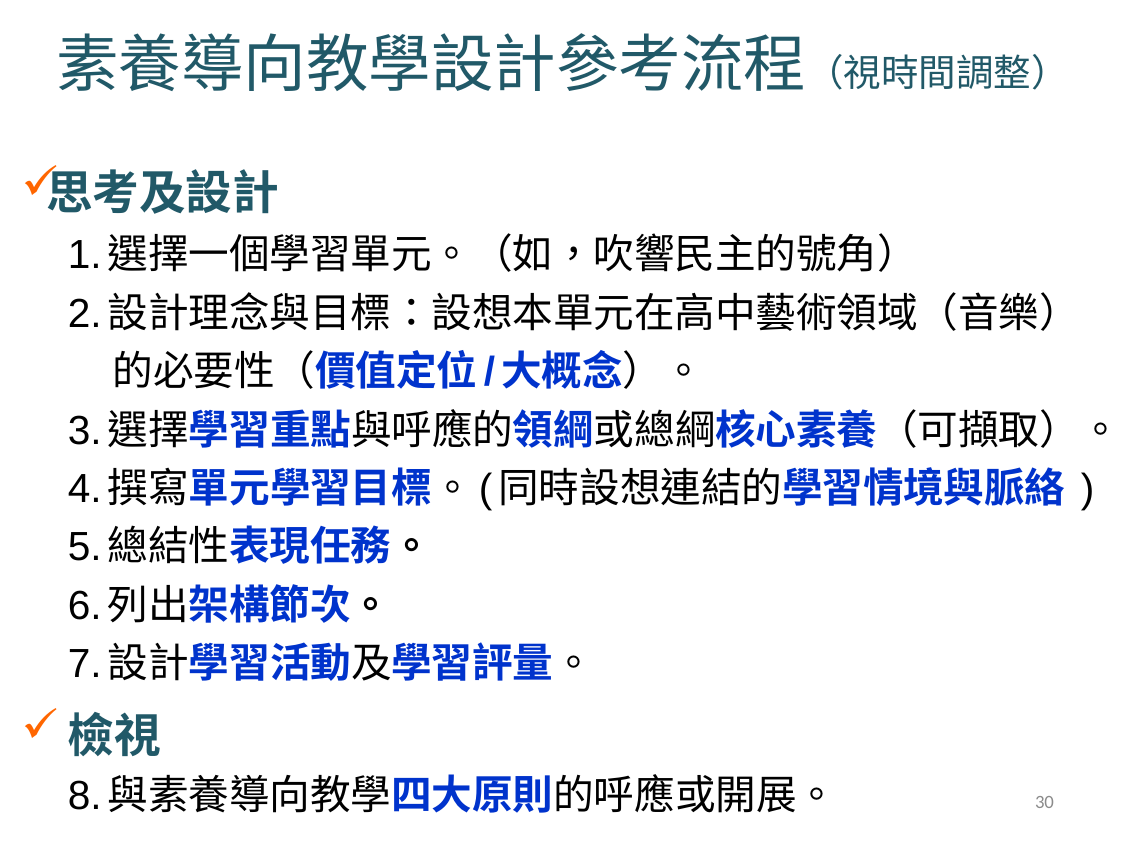

素養導向教學設計參考流程（視時間調整）
思考及設計
1.選擇一個學習單元。（如，吹響民主的號角）
2.設計理念與目標：設想本單元在高中藝術領域（音樂）的必要性（價值定位/大概念）。
3.選擇學習重點與呼應的領綱或總綱核心素養（可擷取）。
4.撰寫單元學習目標。(同時設想連結的學習情境與脈絡 )
5.總結性表現任務。
6.列出架構節次。
7.設計學習活動及學習評量。
檢視
8.與素養導向教學四大原則的呼應或開展。
30